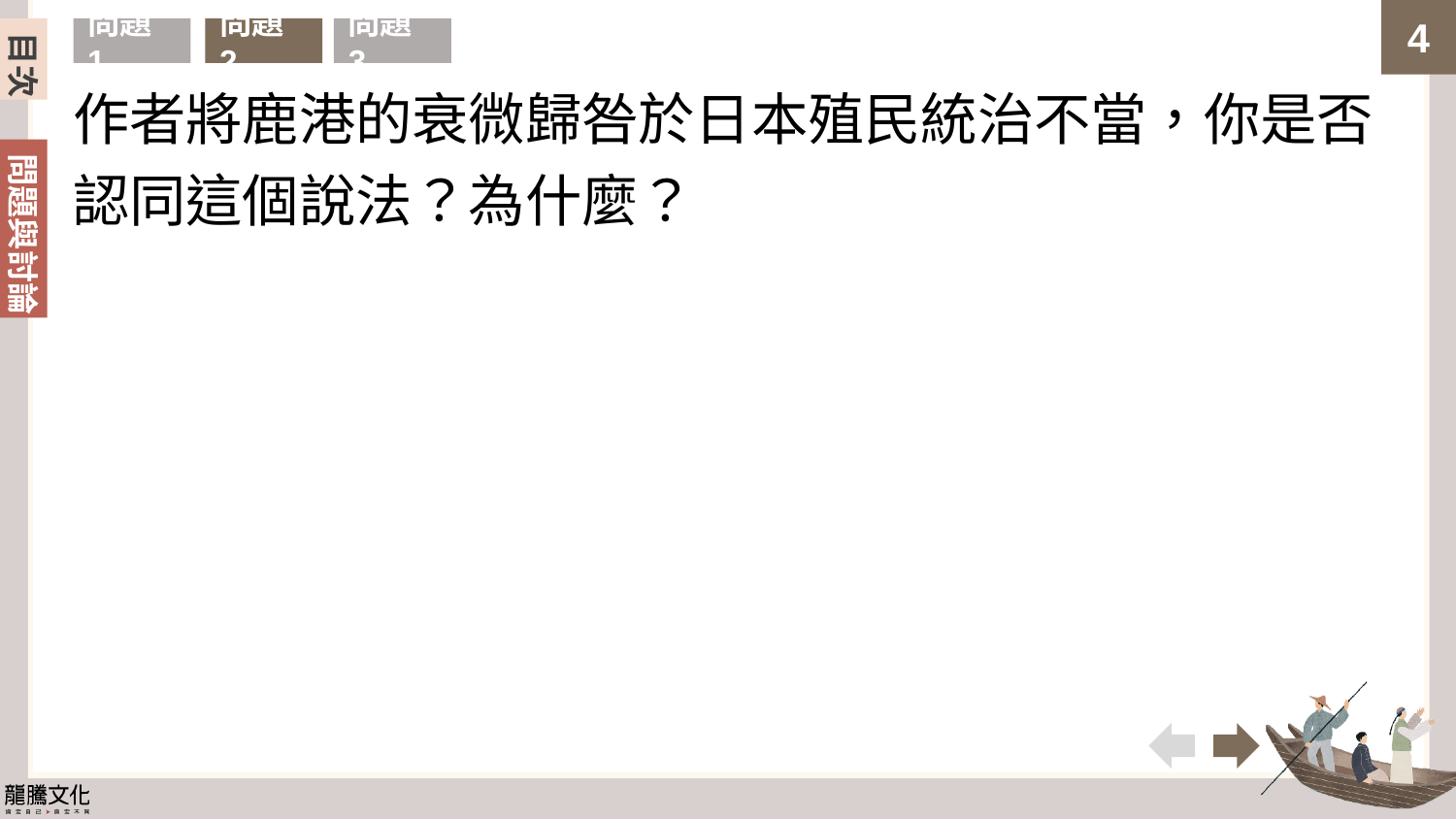

目次
問題1
問題2
問題3
作者將鹿港的衰微歸咎於日本殖民統治不當，你是否認同這個說法？為什麼？